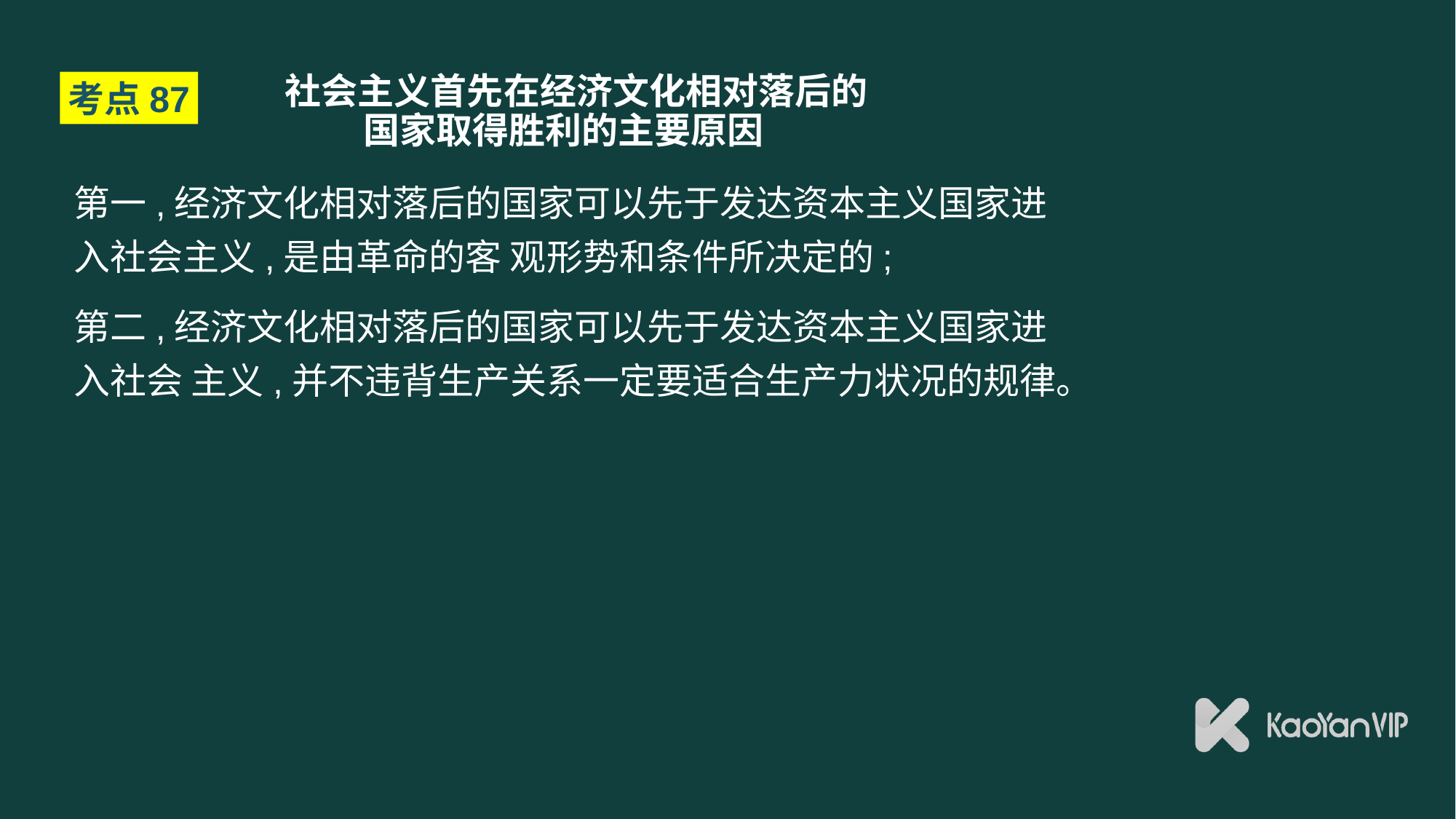

# 社会主义首先在经济文化相对落后的 国家取得胜利的主要原因
考点87
第一,经济文化相对落后的国家可以先于发达资本主义国家进入社会主义,是由革命的客 观形势和条件所决定的;
第二,经济文化相对落后的国家可以先于发达资本主义国家进入社会 主义,并不违背生产关系一定要适合生产力状况的规律。